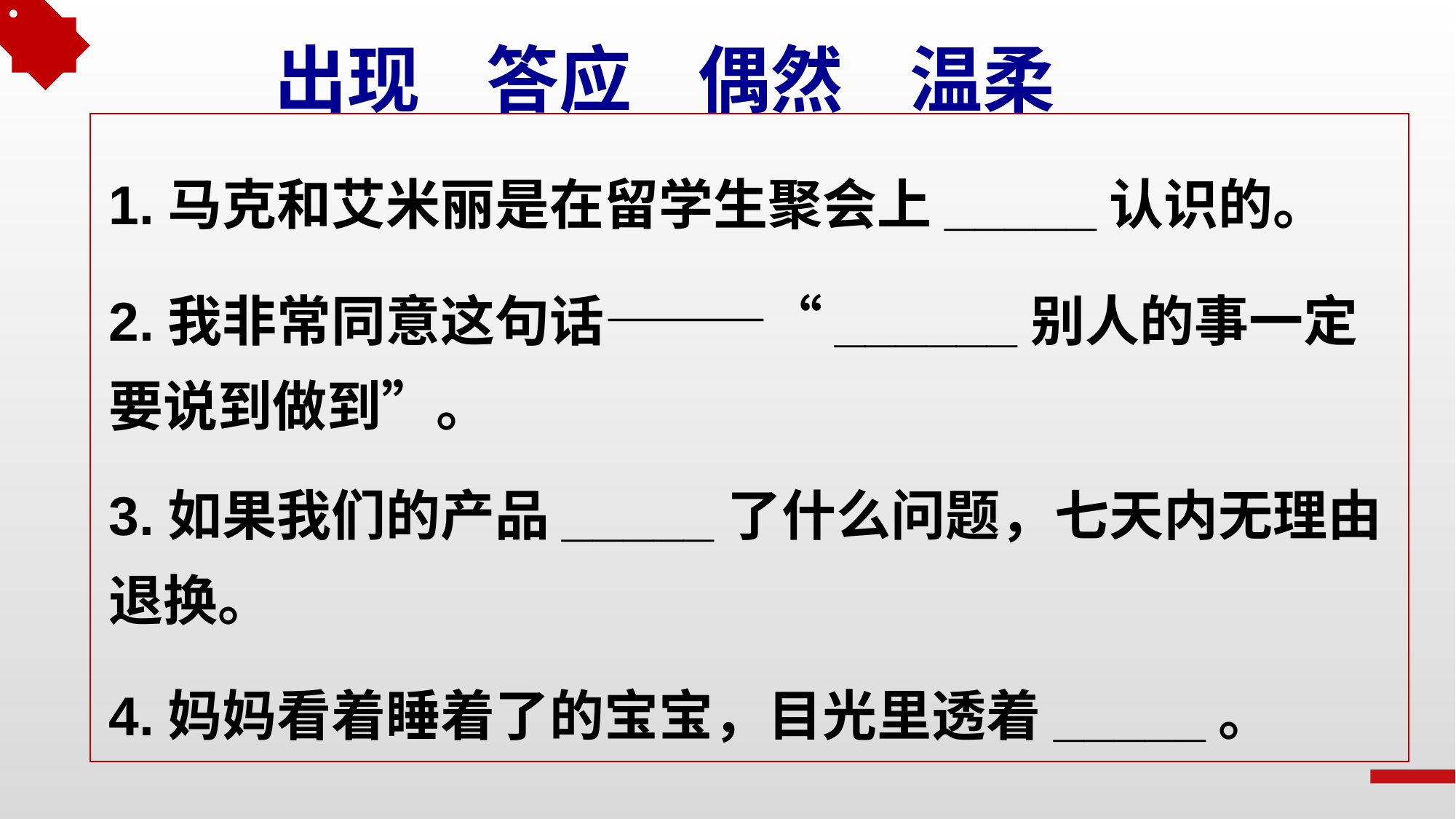

出现    答应    偶然    温柔

1.马克和艾米丽是在留学生聚会上_____认识的。
2.我非常同意这句话———“______别人的事一定要说到做到”。
3.如果我们的产品_____了什么问题，七天内无理由退换。
4.妈妈看着睡着了的宝宝，目光里透着_____。